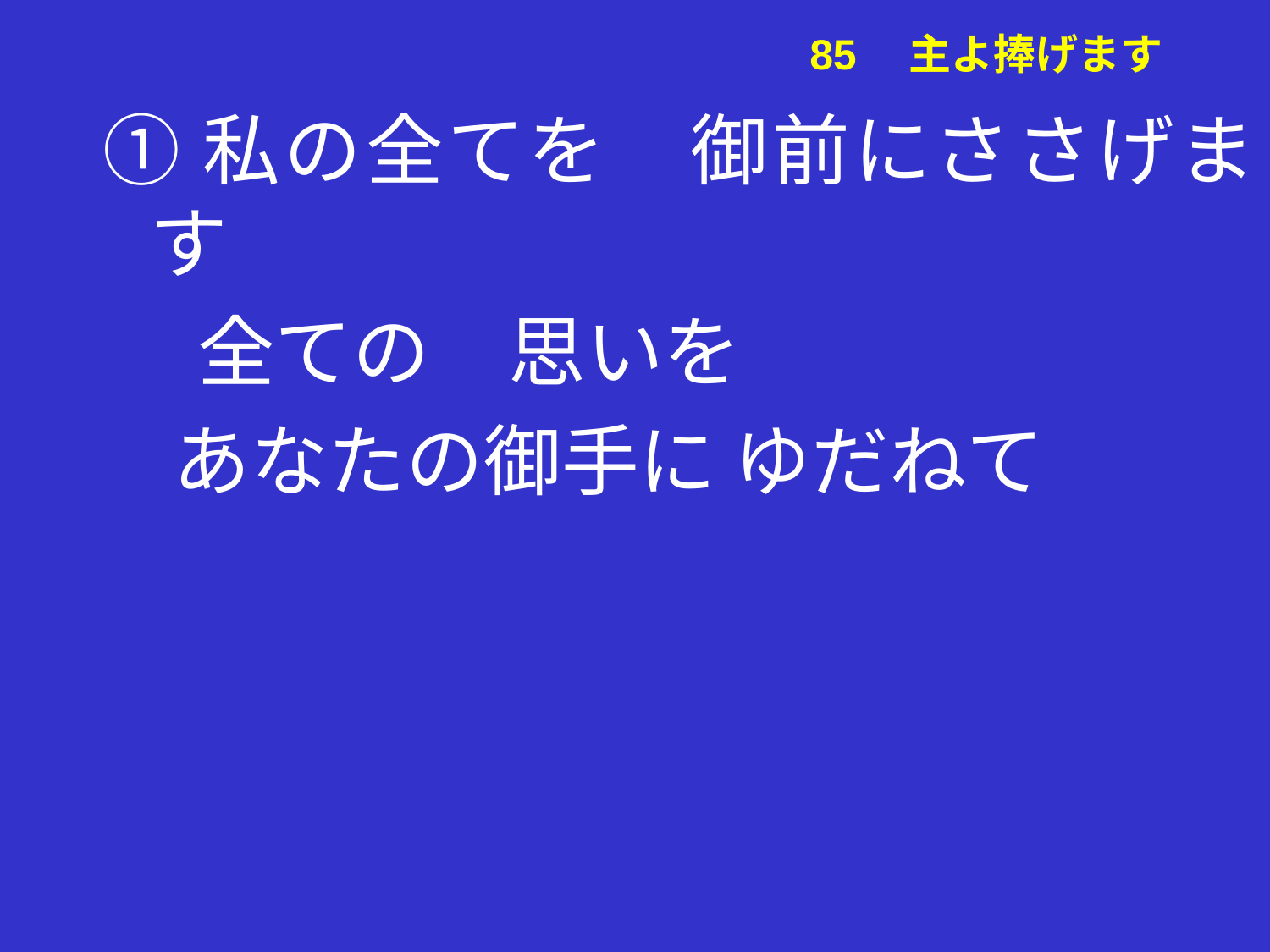

①私の全てを　御前にささげます
　 全ての　思いを
   あなたの御手に ゆだねて

# 85　主よ捧げます